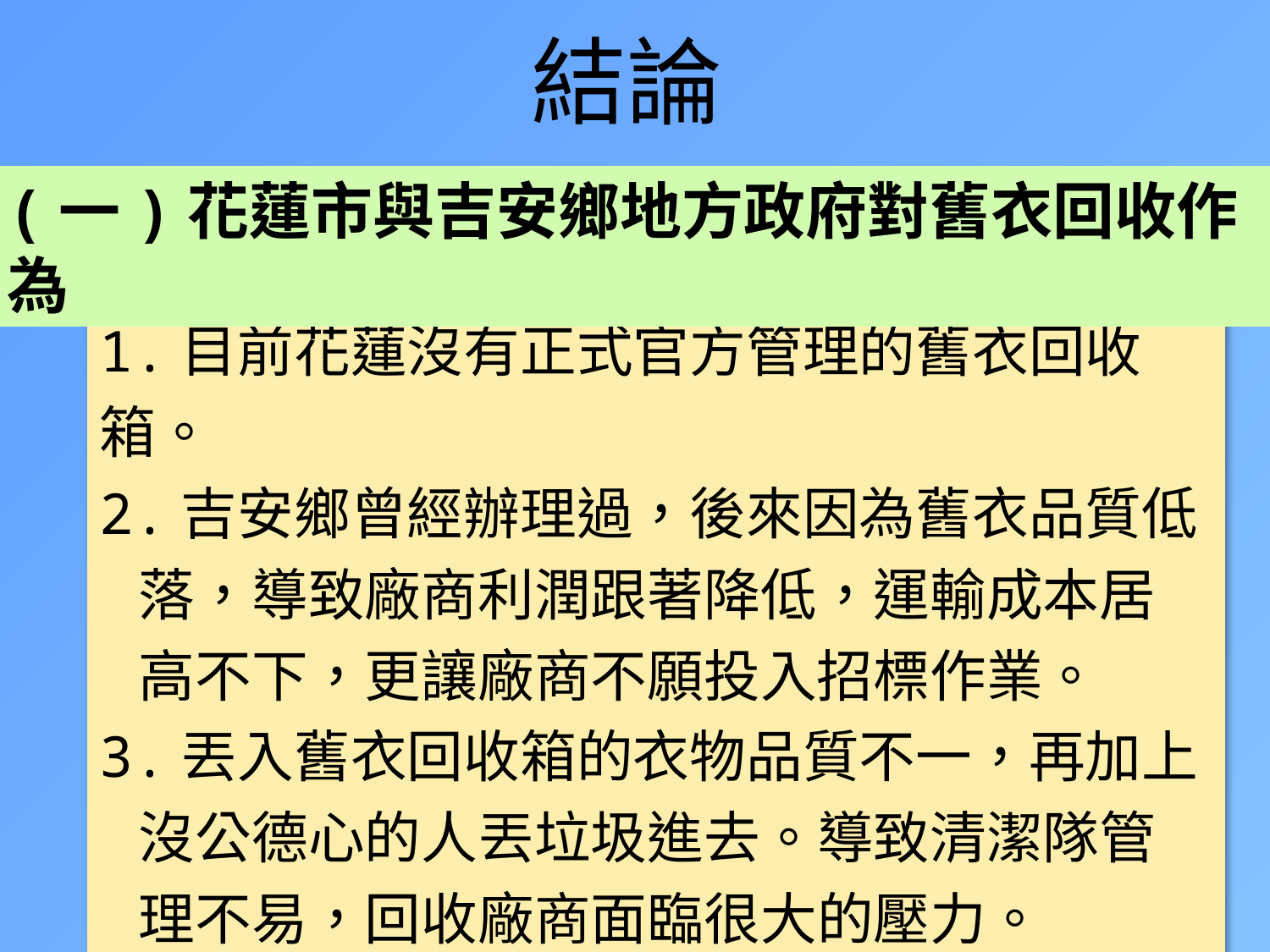

# 結論
(一)花蓮市與吉安鄉地方政府對舊衣回收作為
1.目前花蓮沒有正式官方管理的舊衣回收箱。
2.吉安鄉曾經辦理過，後來因為舊衣品質低
  落，導致廠商利潤跟著降低，運輸成本居
  高不下，更讓廠商不願投入招標作業。
3.丟入舊衣回收箱的衣物品質不一，再加上
  沒公德心的人丟垃圾進去。導致清潔隊管
  理不易，回收廠商面臨很大的壓力。